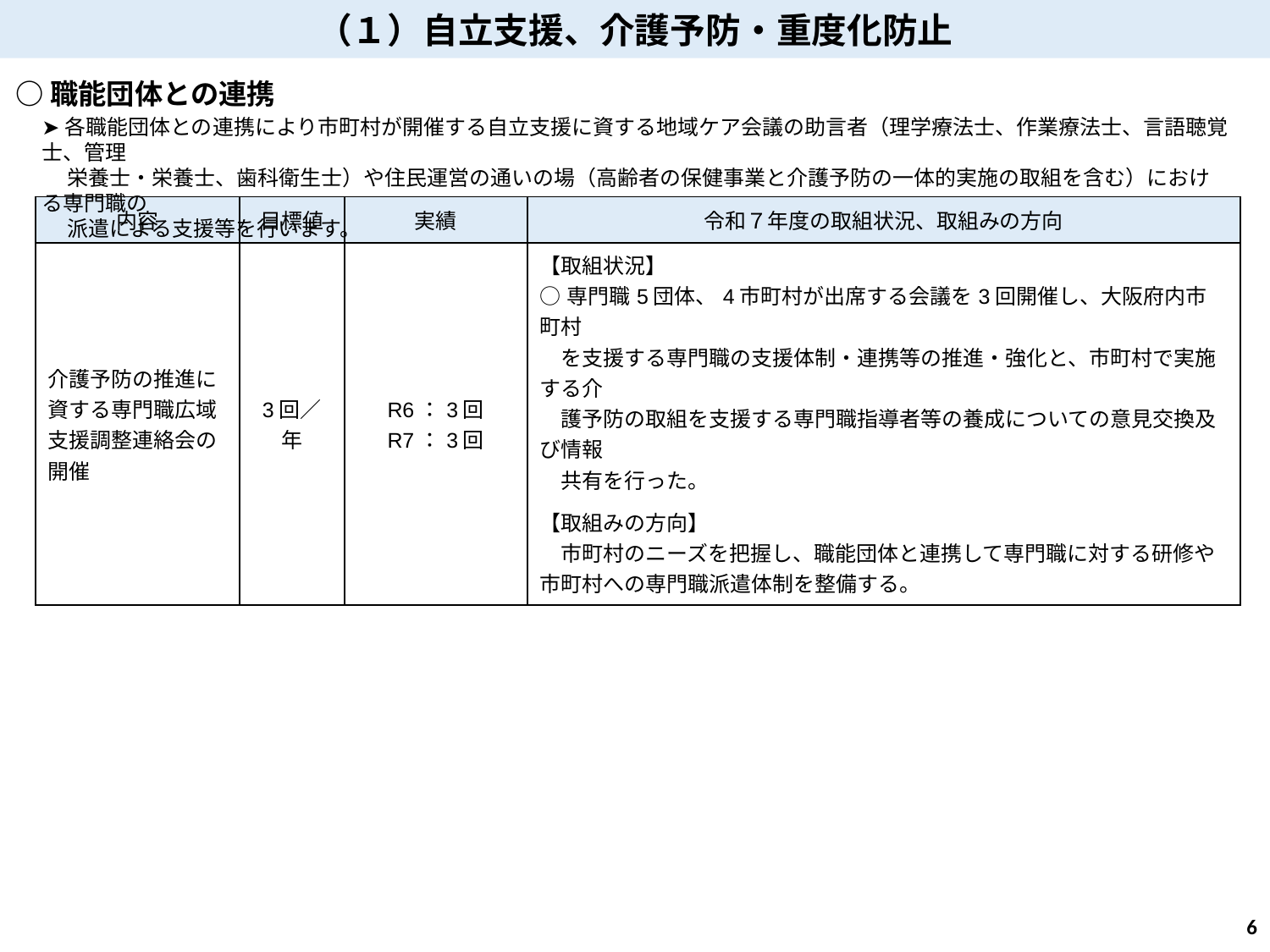

（１）自立支援、介護予防・重度化防止
○職能団体との連携
➤各職能団体との連携により市町村が開催する自立支援に資する地域ケア会議の助言者（理学療法士、作業療法士、言語聴覚士、管理
　 栄養士・栄養士、歯科衛生士）や住民運営の通いの場（高齢者の保健事業と介護予防の一体的実施の取組を含む）における専門職の
　 派遣による支援等を行います。
| 内容 | 目標値 | 実績 | 令和７年度の取組状況、取組みの方向 |
| --- | --- | --- | --- |
| 介護予防の推進に資する専門職広域支援調整連絡会の開催 | 3回／年 | R6：3回 R7：3回 | 【取組状況】 ○専門職5団体、4市町村が出席する会議を3回開催し、大阪府内市町村 　を支援する専門職の支援体制・連携等の推進・強化と、市町村で実施する介 　護予防の取組を支援する専門職指導者等の養成についての意見交換及び情報 　共有を行った。 【取組みの方向】 　市町村のニーズを把握し、職能団体と連携して専門職に対する研修や市町村への専門職派遣体制を整備する。 |
6